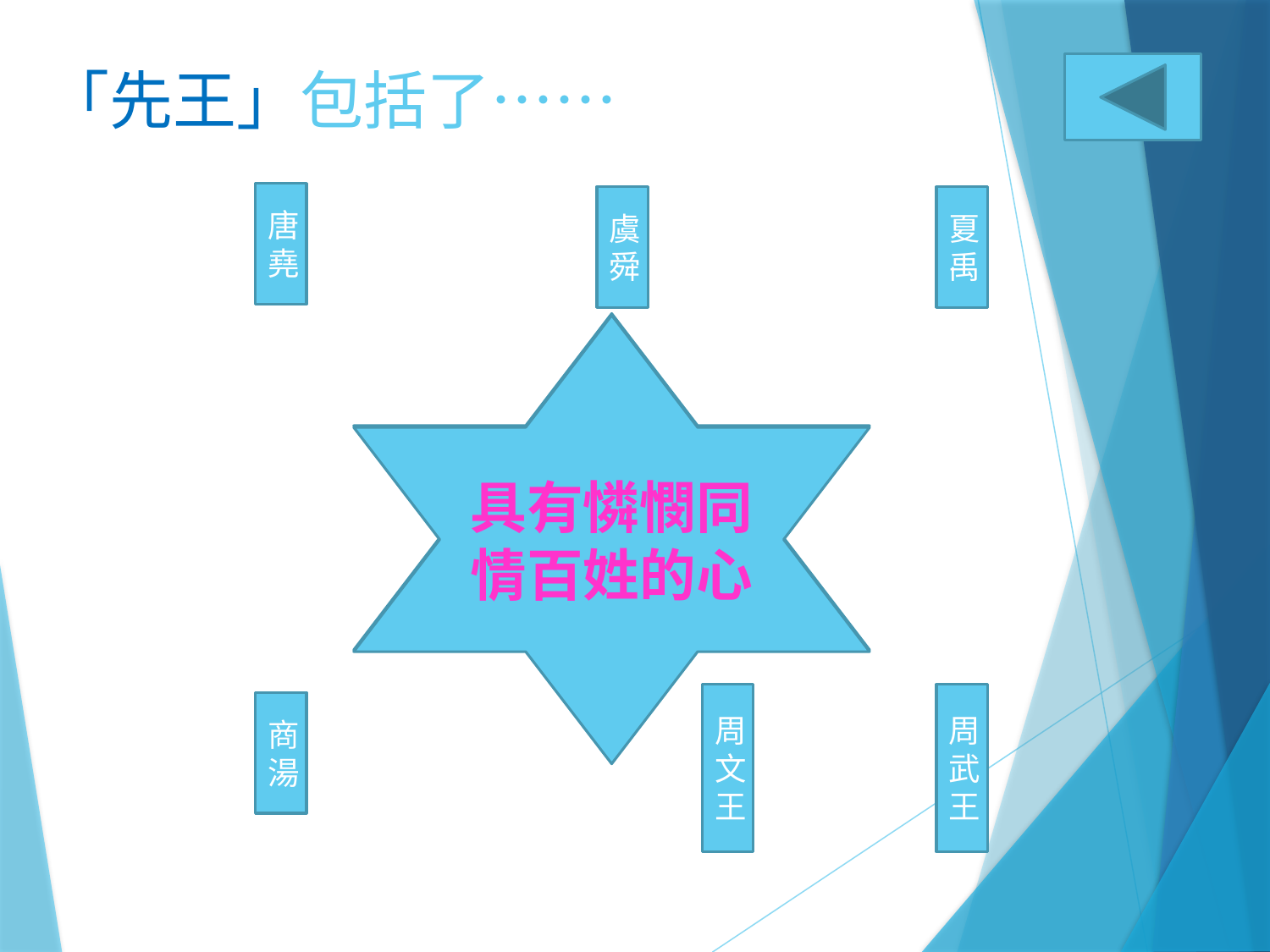

# 「先王」包括了……

唐堯
虞舜
夏禹
英明的君主
具有憐憫同情百姓的心
周武王
周文王
商湯